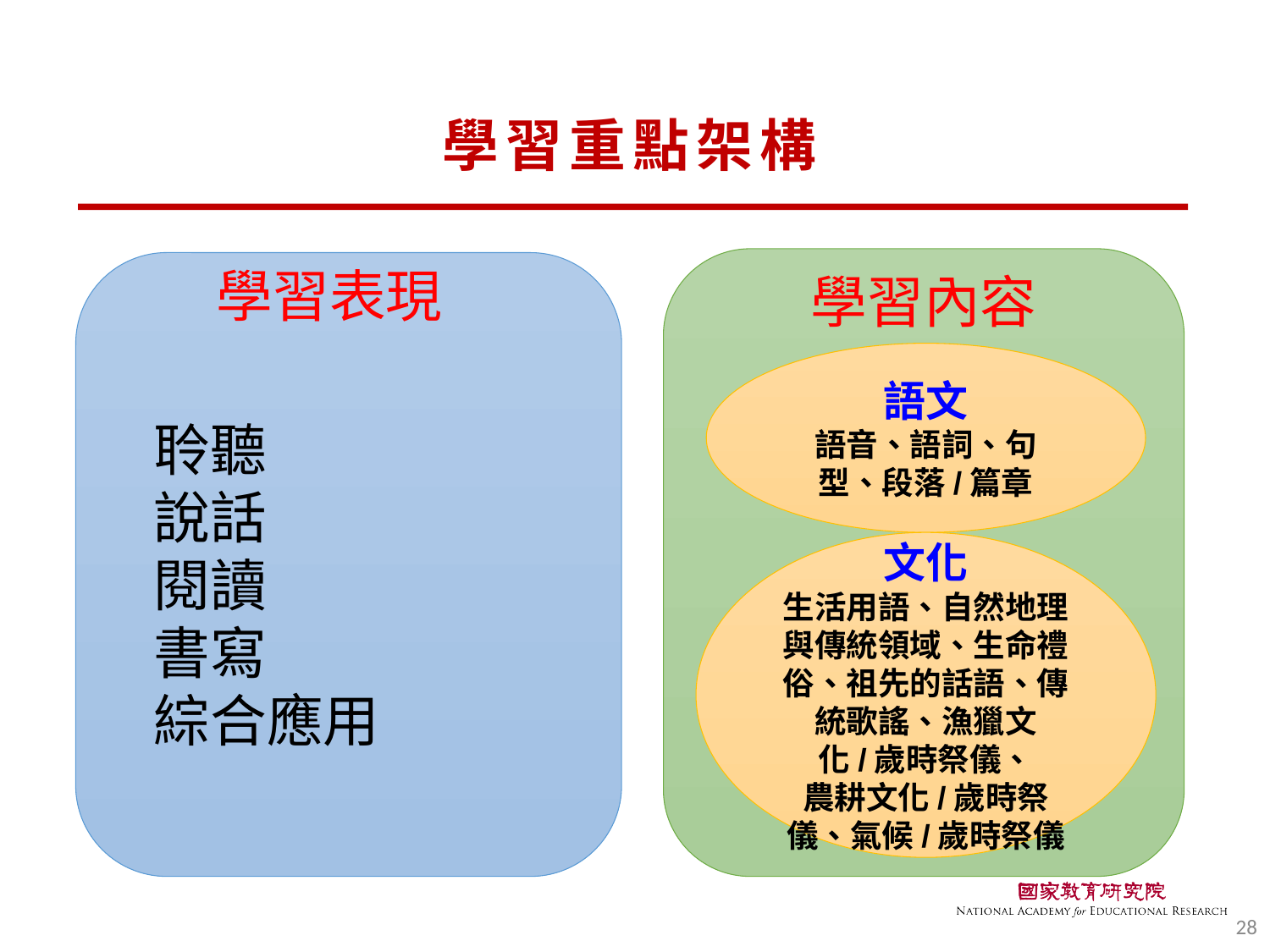

學習重點架構

學習內容

學習內容
語文
語音、語詞、句型、段落/篇章
文化
生活用語、自然地理與傳統領域、生命禮俗、祖先的話語、傳
統歌謠、漁獵文化/歲時祭儀、
農耕文化/歲時祭儀、氣候/歲時祭儀

  聆聽
  說話
  閱讀
  書寫
  綜合應用
學習表現
28